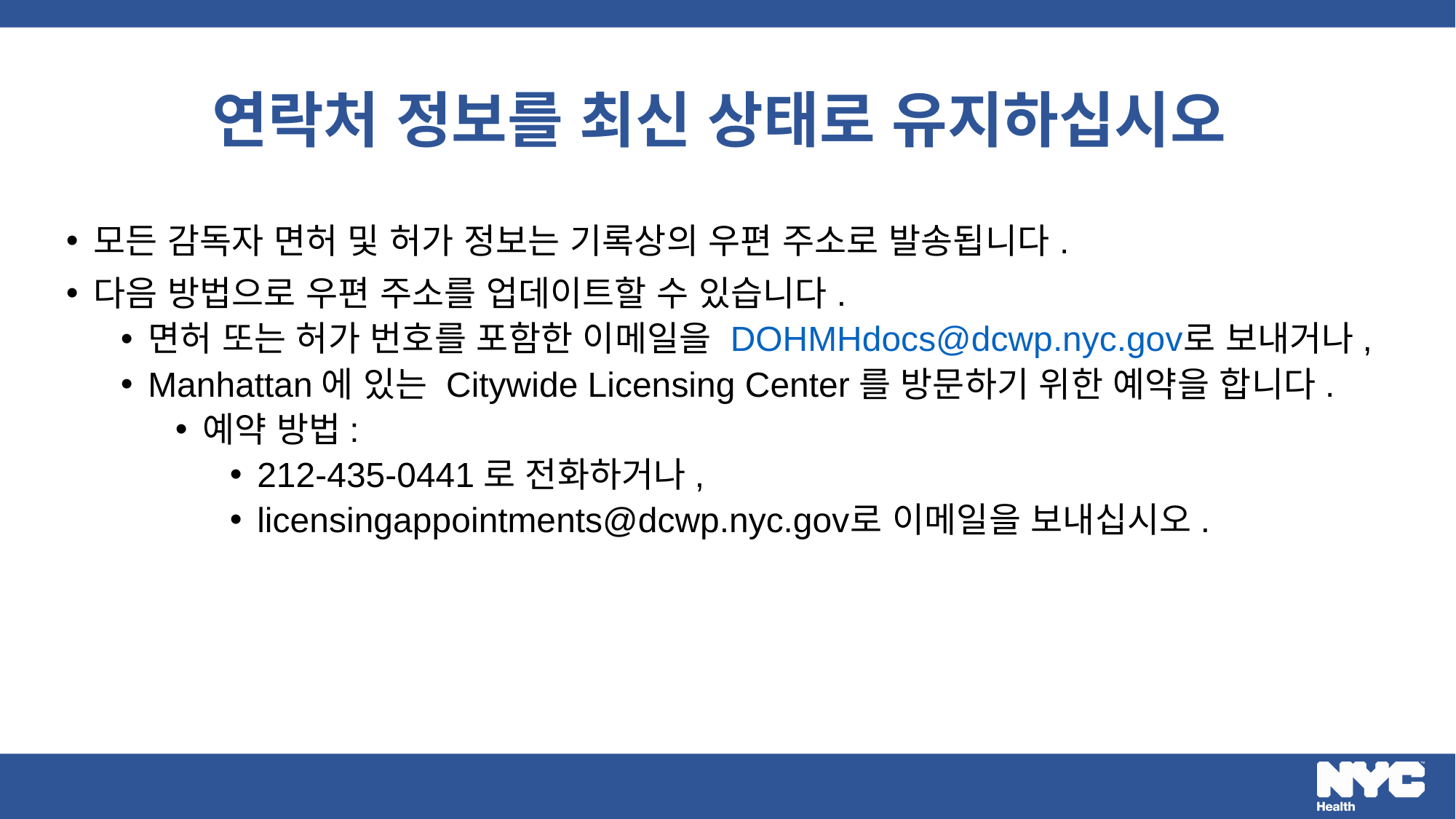

# 연락처 정보를 최신 상태로 유지하십시오
모든 감독자 면허 및 허가 정보는 기록상의 우편 주소로 발송됩니다.
다음 방법으로 우편 주소를 업데이트할 수 있습니다.
면허 또는 허가 번호를 포함한 이메일을 DOHMHdocs@dcwp.nyc.gov로 보내거나,
Manhattan에 있는 Citywide Licensing Center를 방문하기 위한 예약을 합니다.
예약 방법:
212-435-0441로 전화하거나,
licensingappointments@dcwp.nyc.gov로 이메일을 보내십시오.